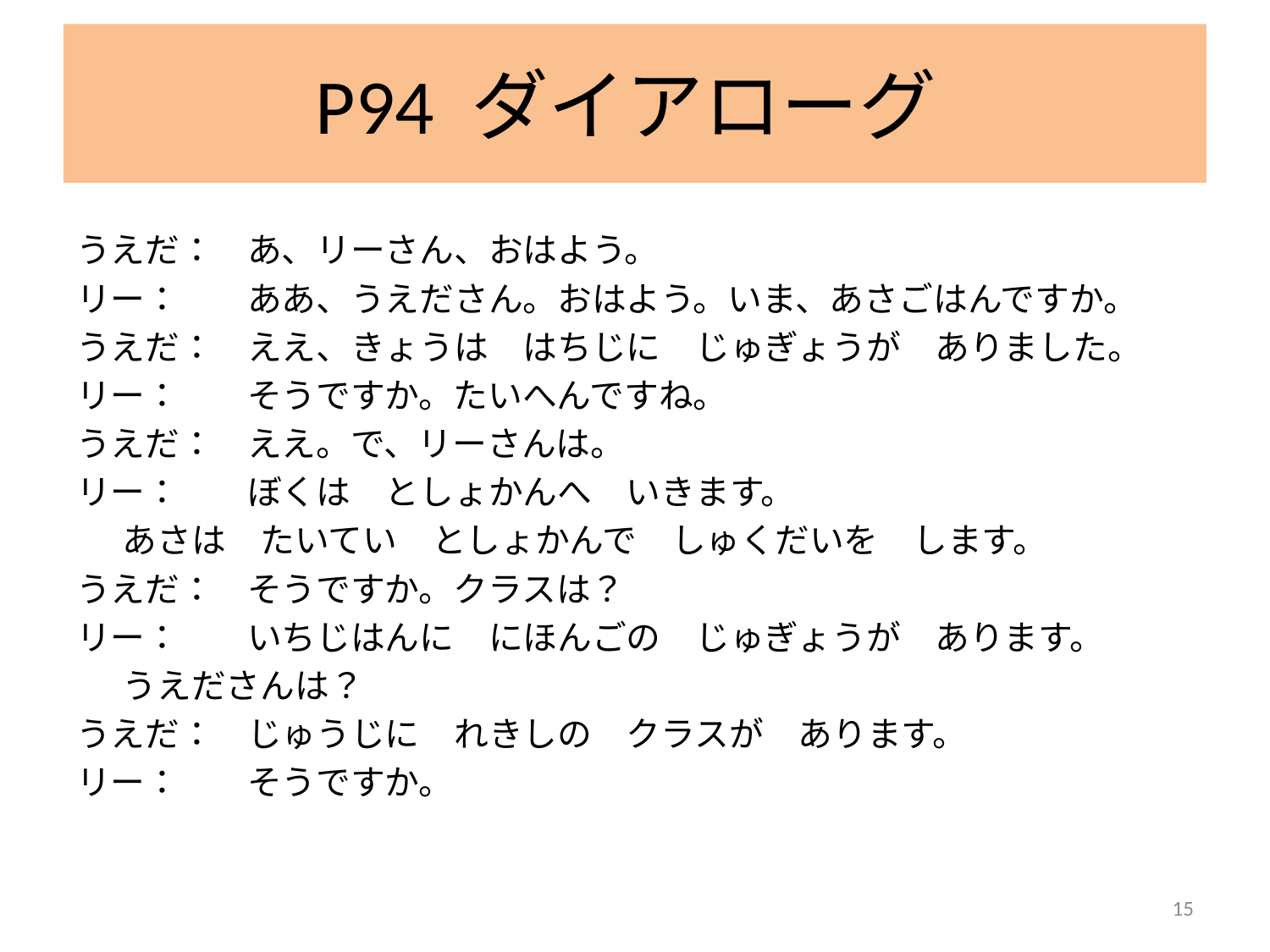

P94 ダイアローグ
うえだ：	あ、リーさん、おはよう。
リー：		ああ、うえださん。おはよう。いま、あさごはんですか。
うえだ：	ええ、きょうは　はちじに　じゅぎょうが　ありました。
リー：		そうですか。たいへんですね。
うえだ：	ええ。で、リーさんは。
リー：		ぼくは　としょかんへ　いきます。
				あさは　たいてい　としょかんで　しゅくだいを　します。
うえだ：	そうですか。クラスは？
リー：		いちじはんに　にほんごの　じゅぎょうが　あります。
				うえださんは？
うえだ：	じゅうじに　れきしの　クラスが　あります。
リー：		そうですか。
15